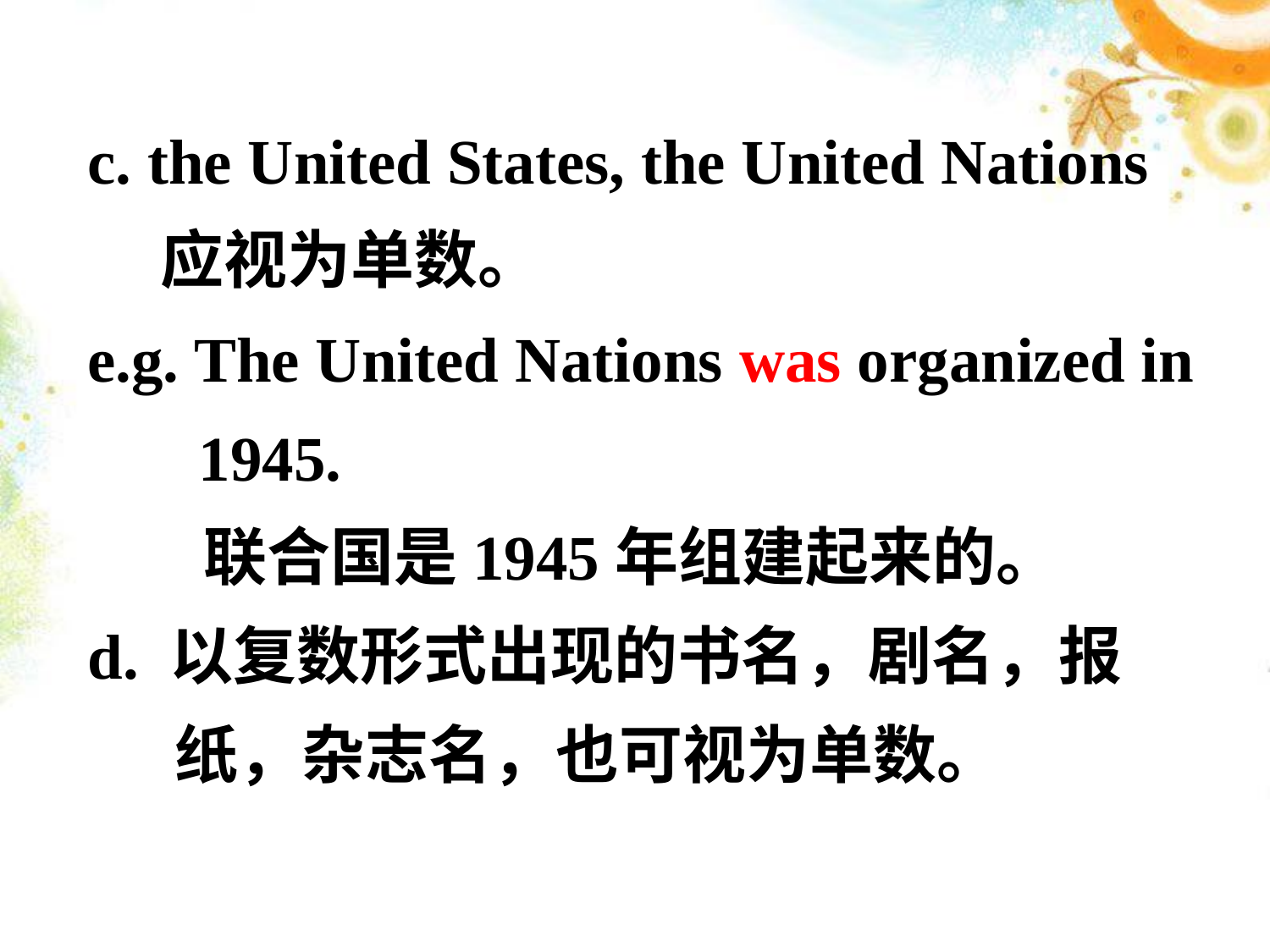

c. the United States, the United Nations
    应视为单数。
e.g. The United Nations was organized in
       1945.
       联合国是1945年组建起来的。
d. 以复数形式出现的书名，剧名，报
     纸，杂志名，也可视为单数。